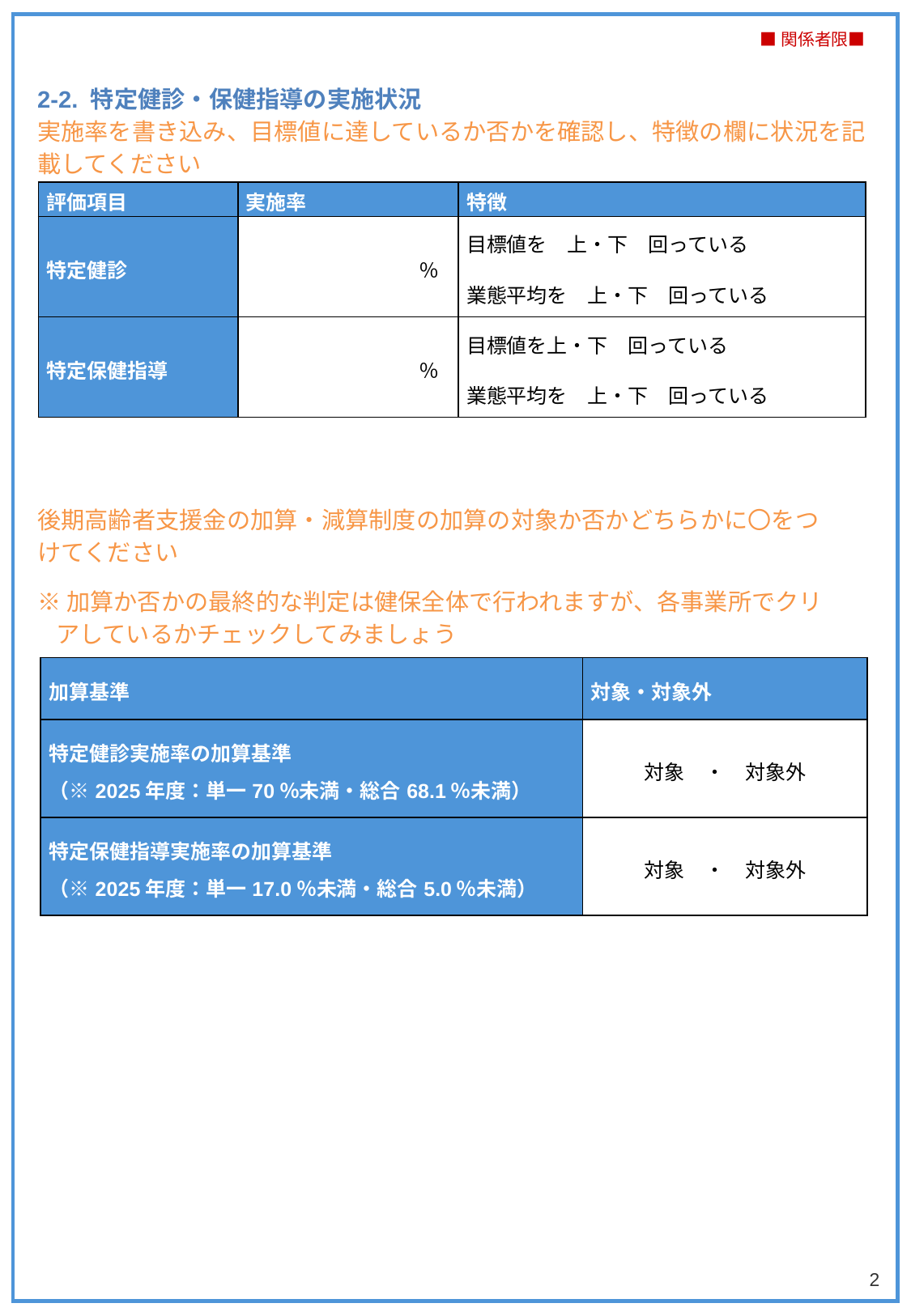

2-2. 特定健診・保健指導の実施状況
実施率を書き込み、目標値に達しているか否かを確認し、特徴の欄に状況を記載してください
| 評価項目 | 実施率 | 特徴 |
| --- | --- | --- |
| 特定健診 | ％ | 目標値を　上・下　回っている 業態平均を　上・下　回っている |
| 特定保健指導 | ％ | 目標値を上・下　回っている 業態平均を　上・下　回っている |
後期高齢者支援金の加算・減算制度の加算の対象か否かどちらかに〇をつけてください
※加算か否かの最終的な判定は健保全体で行われますが、各事業所でクリアしているかチェックしてみましょう
| 加算基準 | 対象・対象外 |
| --- | --- |
| 特定健診実施率の加算基準 （※2025年度：単一70％未満・総合68.1％未満） | 対象　・　対象外 |
| 特定保健指導実施率の加算基準 （※2025年度：単一17.0％未満・総合5.0％未満） | 対象　・　対象外 |